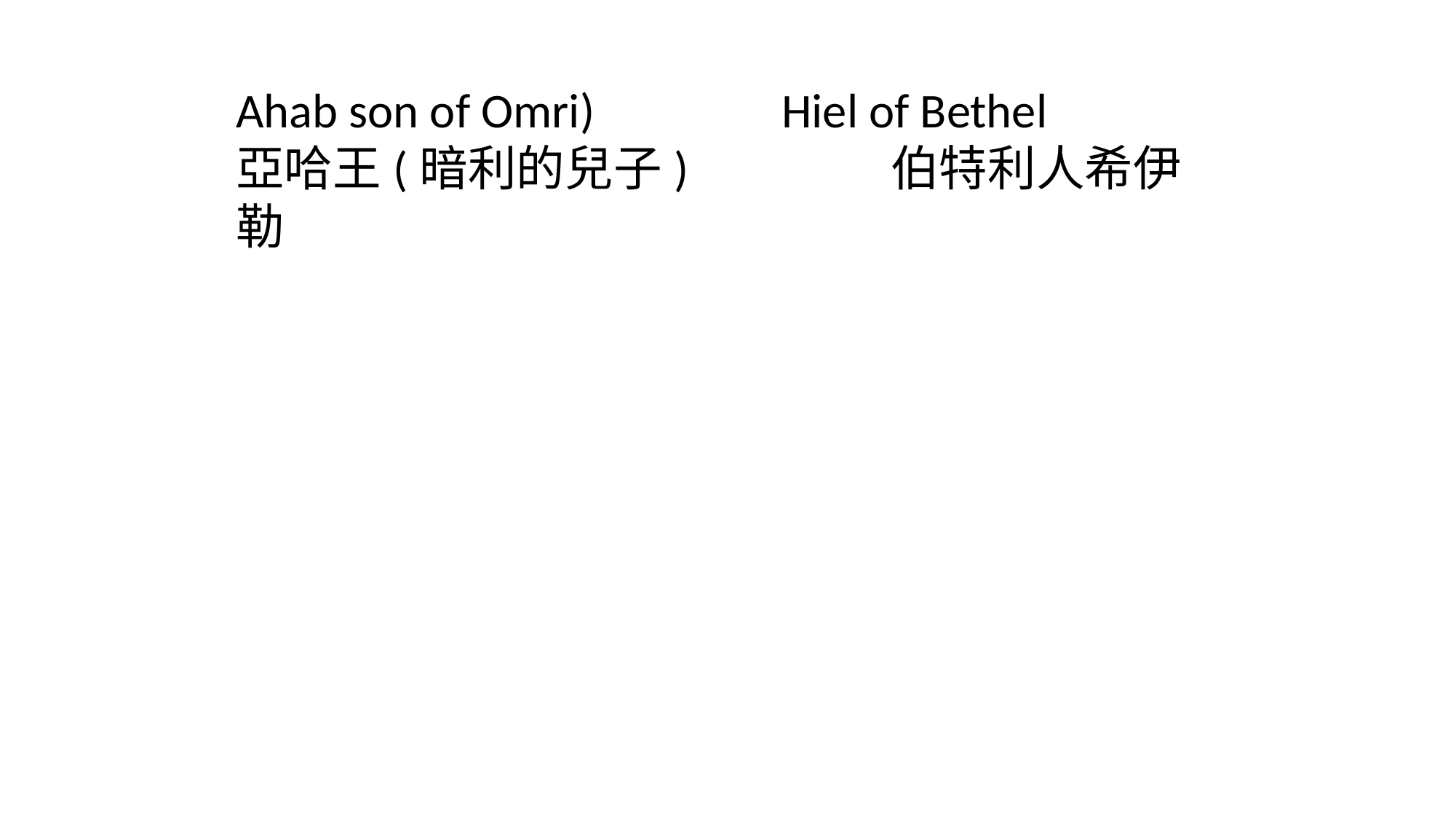

Ahab son of Omri)		Hiel of Bethel
亞哈王(暗利的兒子)		伯特利人希伊勒